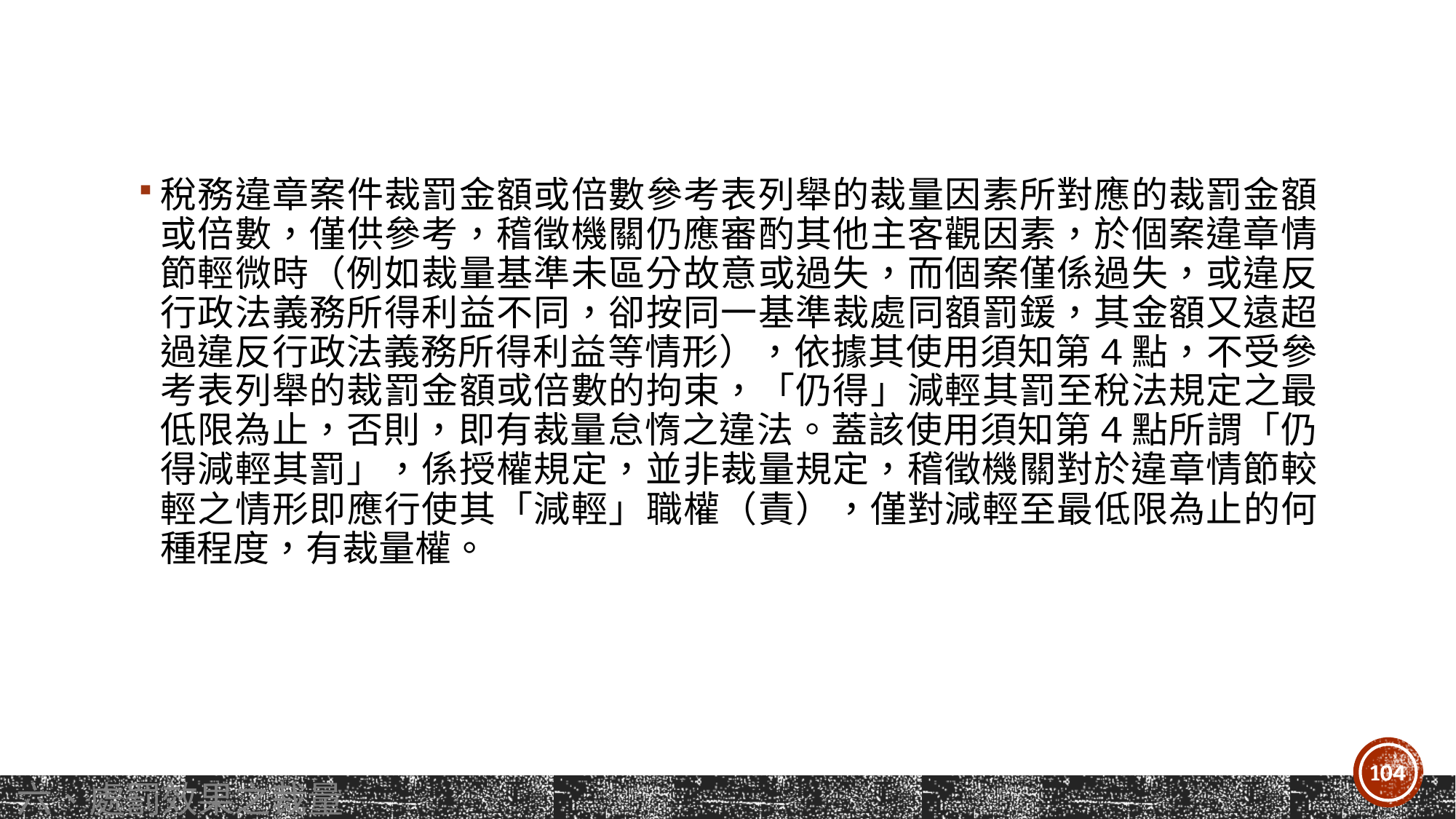

#
稅務違章案件裁罰金額或倍數參考表列舉的裁量因素所對應的裁罰金額或倍數，僅供參考，稽徵機關仍應審酌其他主客觀因素，於個案違章情節輕微時（例如裁量基準未區分故意或過失，而個案僅係過失，或違反行政法義務所得利益不同，卻按同一基準裁處同額罰鍰，其金額又遠超過違反行政法義務所得利益等情形），依據其使用須知第4點，不受參考表列舉的裁罰金額或倍數的拘束，「仍得」減輕其罰至稅法規定之最低限為止，否則，即有裁量怠惰之違法。蓋該使用須知第4點所謂「仍得減輕其罰」，係授權規定，並非裁量規定，稽徵機關對於違章情節較輕之情形即應行使其「減輕」職權（責），僅對減輕至最低限為止的何種程度，有裁量權。
104